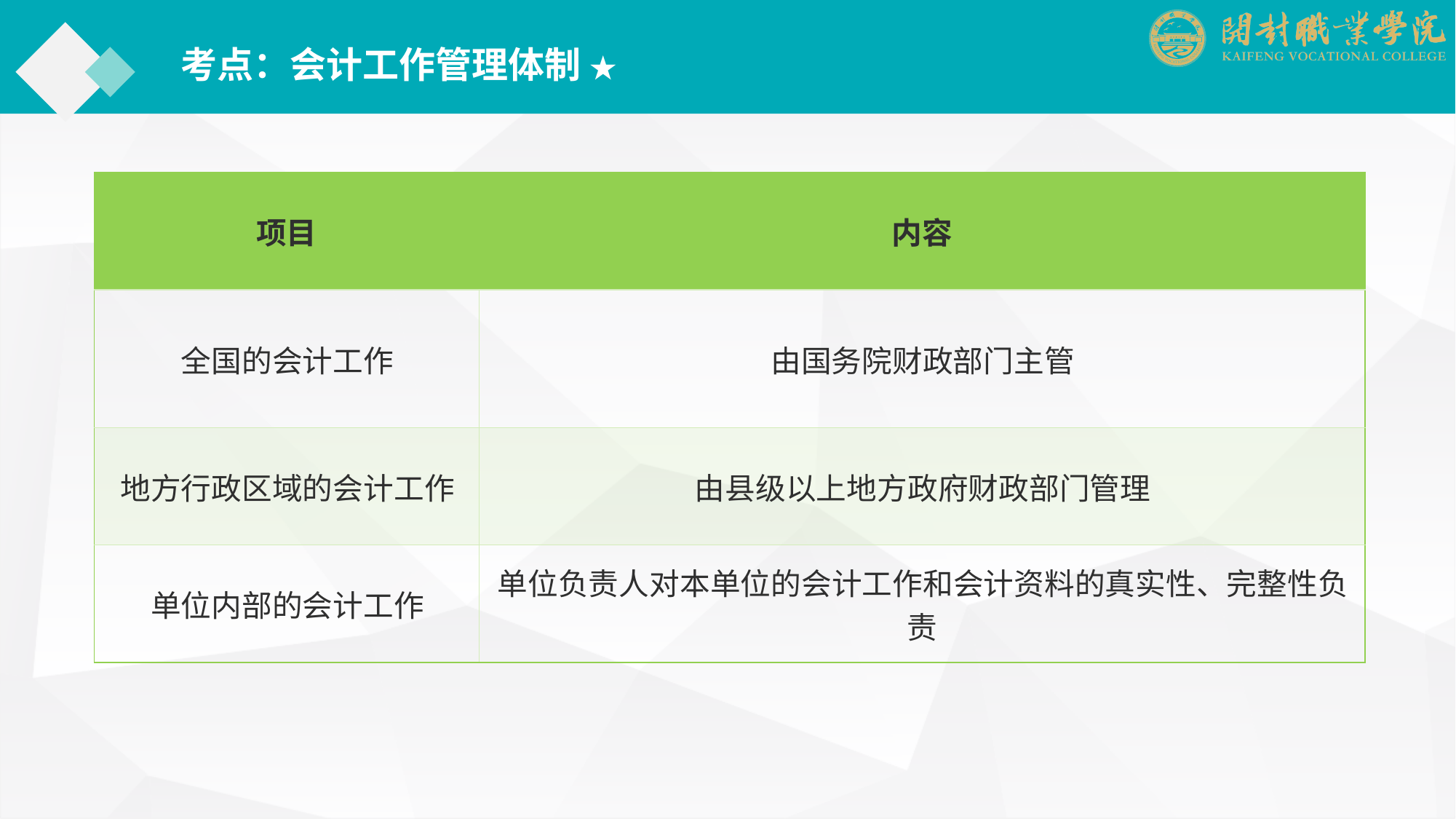

考点：会计工作管理体制 ★
| 项目 | 内容 |
| --- | --- |
| 全国的会计工作 | 由国务院财政部门主管 |
| 地方行政区域的会计工作 | 由县级以上地方政府财政部门管理 |
| 单位内部的会计工作 | 单位负责人对本单位的会计工作和会计资料的真实性、完整性负责 |